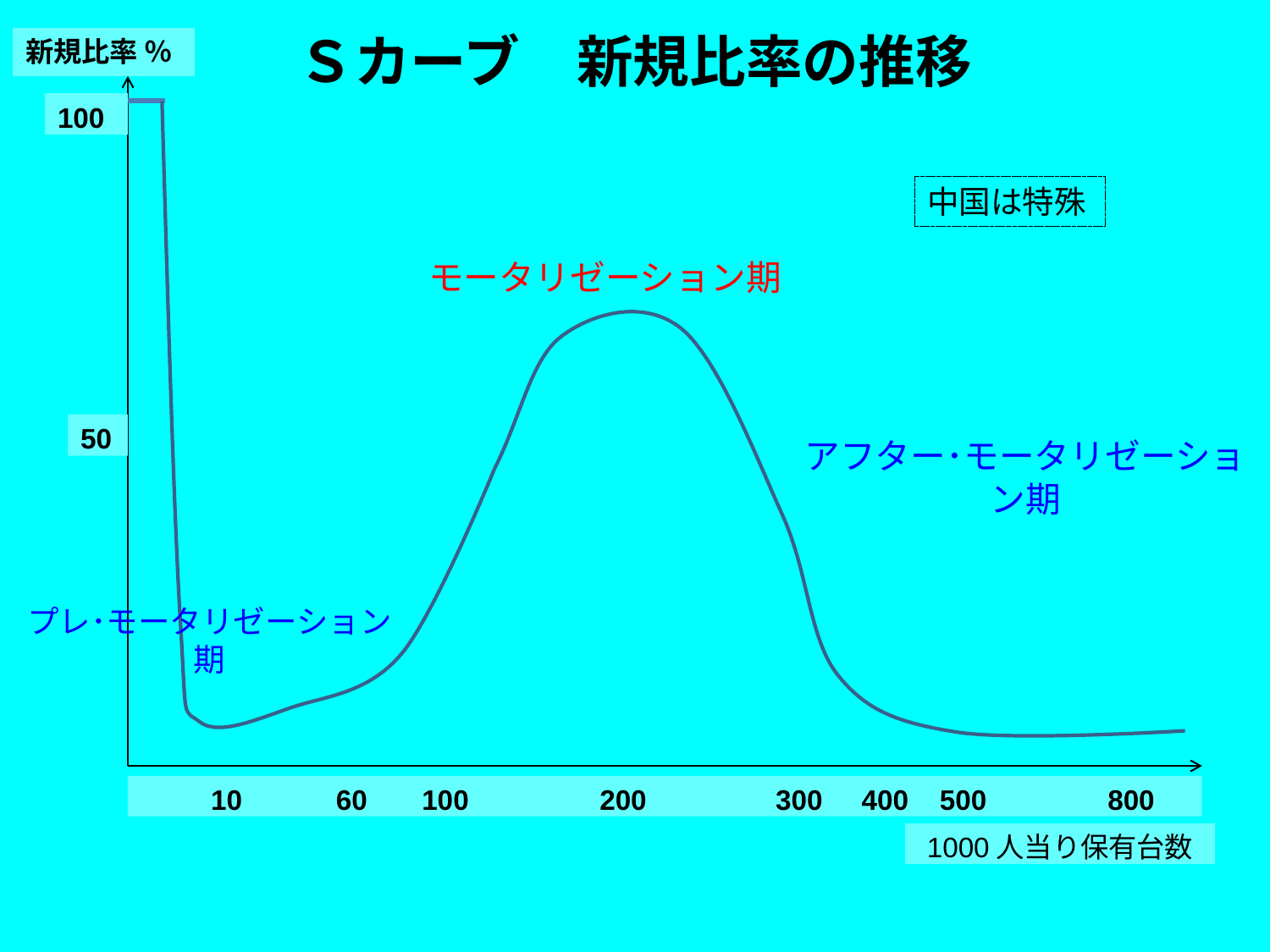

Ｓカーブ　新規比率の推移
新規比率 ％

100

中国は特殊
モータリゼーション期
50
アフター･モータリゼーション期
プレ･モータリゼーション期
         10            60       100	          200  	300     400    500	          800
1000人当り保有台数